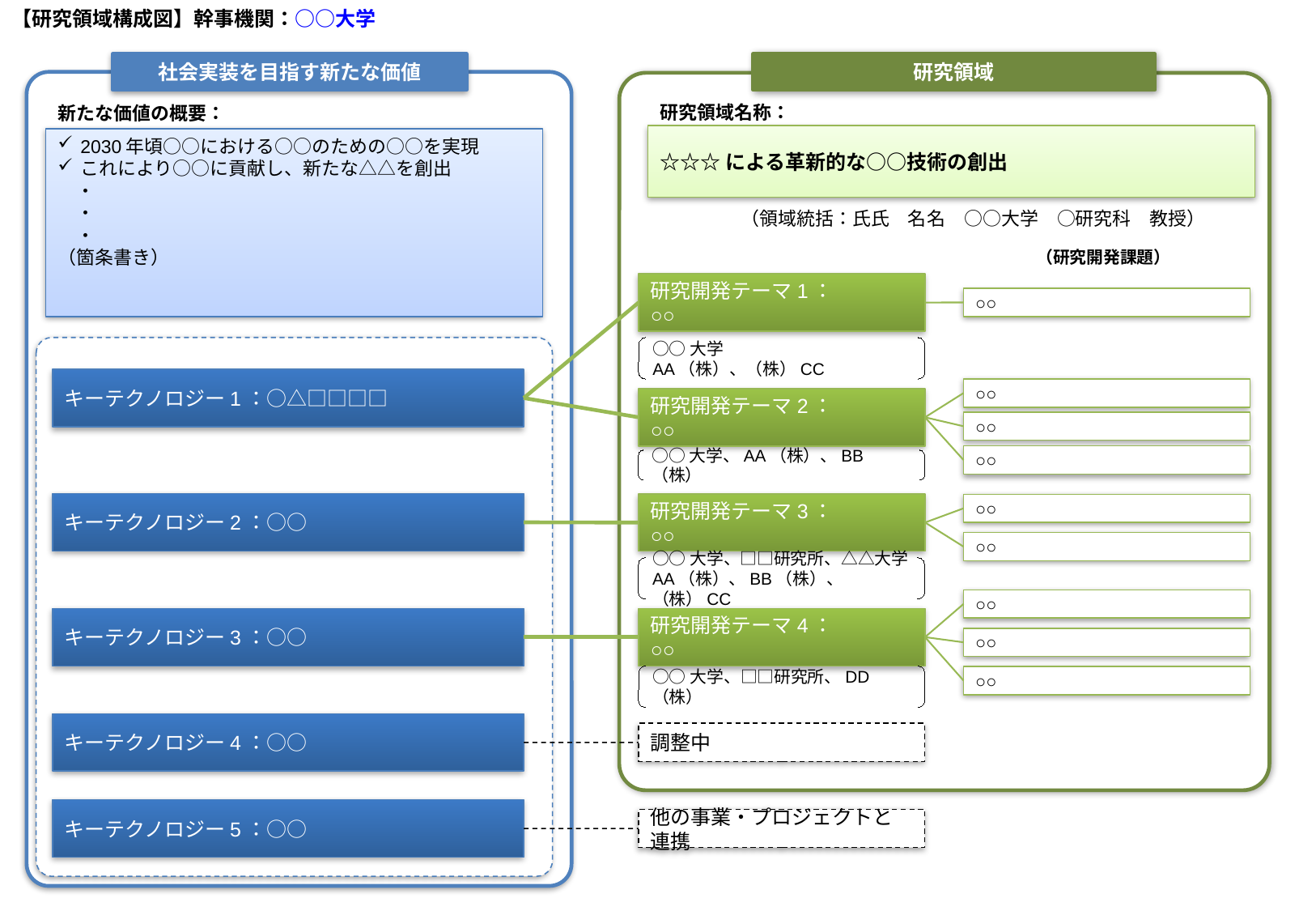

【研究領域構成図】幹事機関：○○大学
社会実装を目指す新たな価値
研究領域

研究領域名称：
新たな価値の概要：
☆☆☆による革新的な○○技術の創出
2030年頃○○における○○のための○○を実現
これにより○○に貢献し、新たな△△を創出
　・
　・
　・
（箇条書き）
（領域統括：氏氏　名名　○○大学　○研究科　教授）
（研究開発課題）
研究開発テーマ1：
○○
○○

○○大学
AA（株）、（株）CC
キーテクノロジー1：○△□□□□
○○
研究開発テーマ2：
○○
○○
○○
○○大学、AA（株）、BB（株）
キーテクノロジー2：○○
研究開発テーマ3：
○○
○○
○○
○○大学、□□研究所、△△大学
AA（株）、BB（株）、（株）CC
○○
キーテクノロジー3：○○
研究開発テーマ4：
○○
○○
○○大学、□□研究所、DD（株）
○○
キーテクノロジー4：○○
調整中
キーテクノロジー5：○○
他の事業・プロジェクトと連携